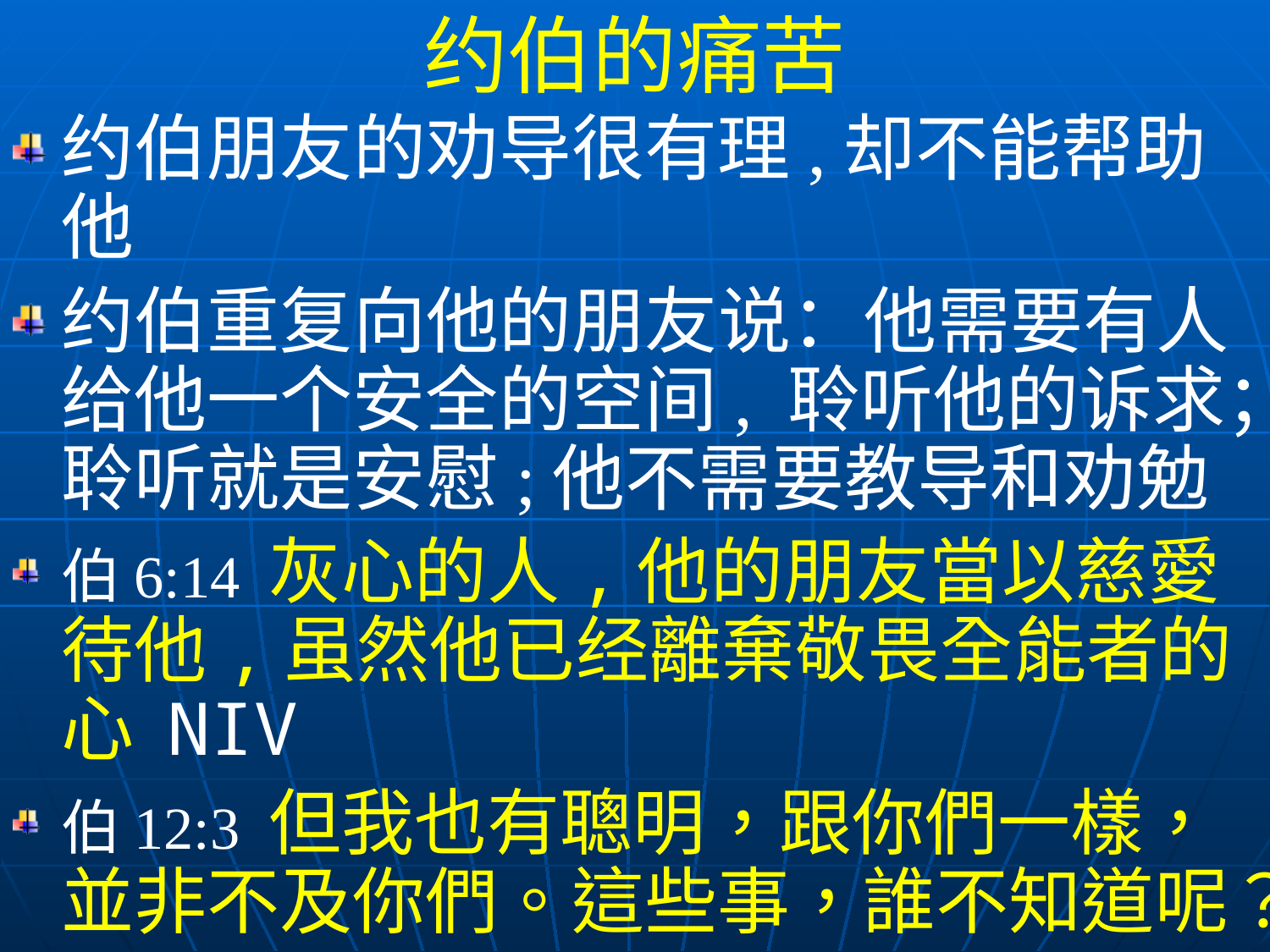

约伯的痛苦
约伯朋友的劝导很有理,却不能帮助他
约伯重复向他的朋友说：他需要有人给他一个安全的空间, 聆听他的诉求；聆听就是安慰;他不需要教导和劝勉
伯6:14 灰心的人,他的朋友當以慈愛待他,虽然他已经離棄敬畏全能者的心 NIV
伯12:3 但我也有聰明，跟你們一樣，並非不及你們。這些事，誰不知道呢？